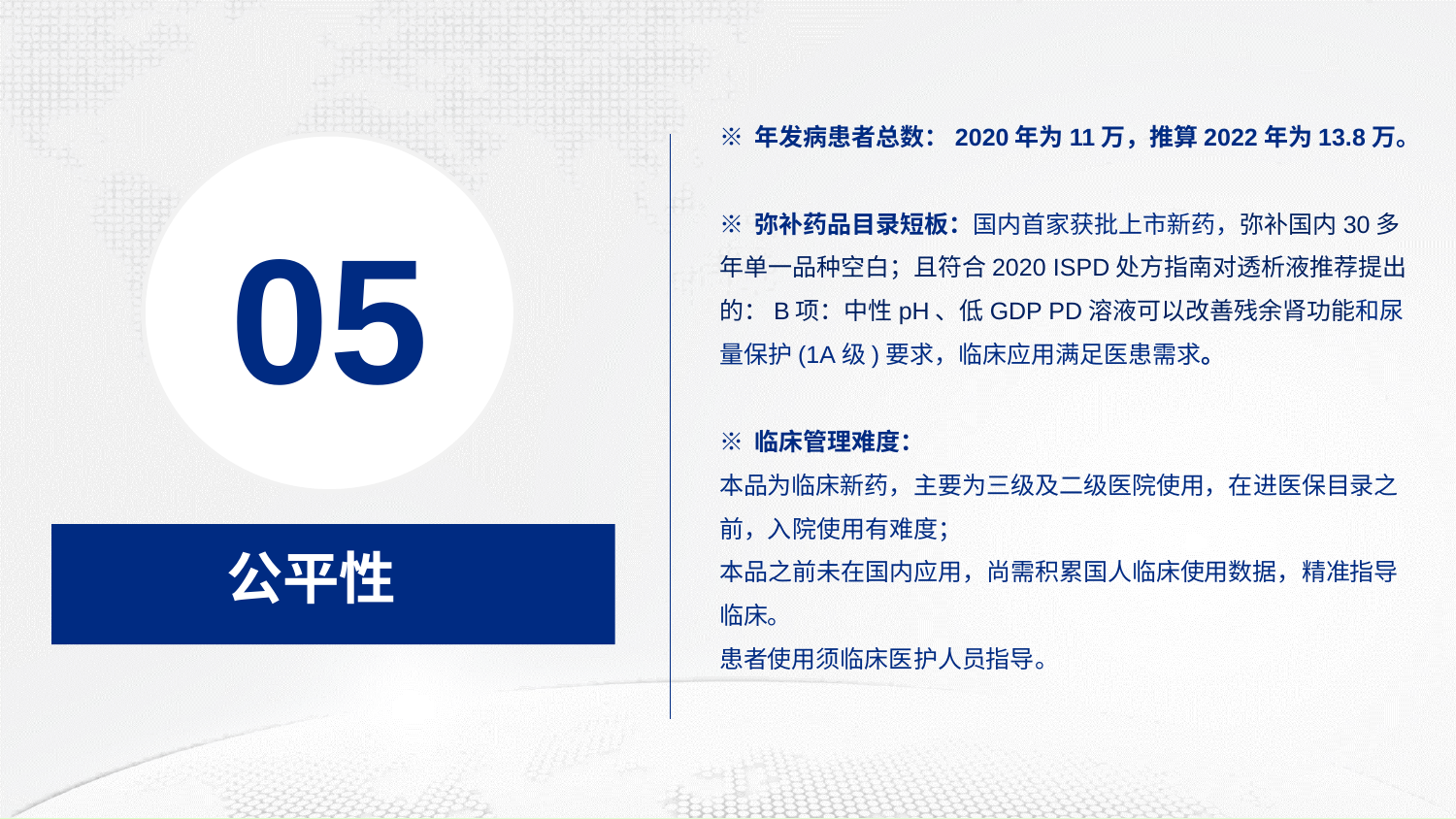

※ 年发病患者总数：2020年为11万，推算2022年为13.8万。

※ 弥补药品目录短板：国内首家获批上市新药，弥补国内30多年单一品种空白；且符合2020 ISPD处方指南对透析液推荐提出的：B项：中性pH、低GDP PD溶液可以改善残余肾功能和尿量保护(1A级)要求，临床应用满足医患需求。

※ 临床管理难度：
本品为临床新药，主要为三级及二级医院使用，在进医保目录之前，入院使用有难度；
本品之前未在国内应用，尚需积累国人临床使用数据，精准指导临床。
患者使用须临床医护人员指导。

05

公平性